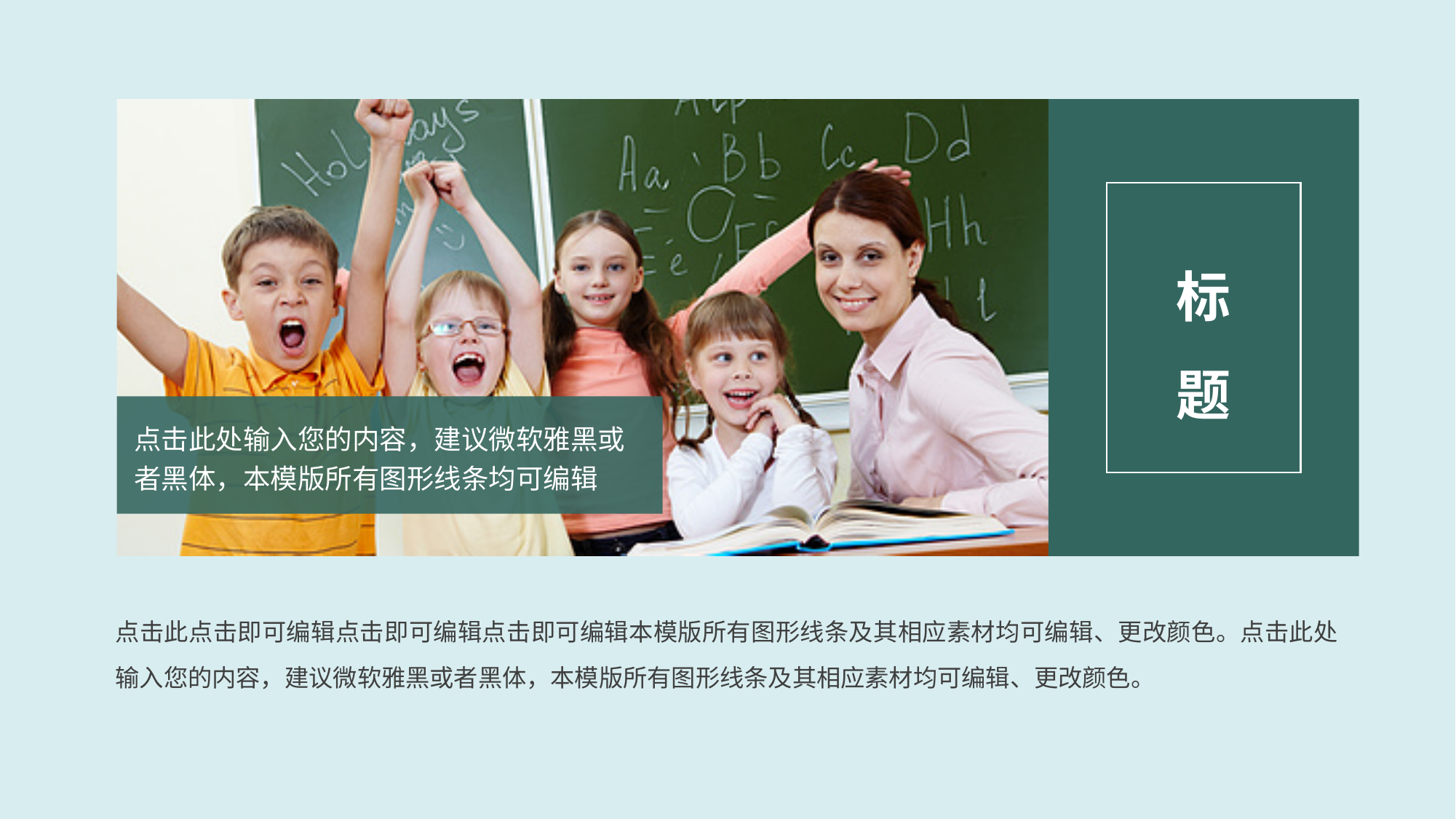

标
题
点击此处输入您的内容，建议微软雅黑或者黑体，本模版所有图形线条均可编辑
点击此点击即可编辑点击即可编辑点击即可编辑本模版所有图形线条及其相应素材均可编辑、更改颜色。点击此处输入您的内容，建议微软雅黑或者黑体，本模版所有图形线条及其相应素材均可编辑、更改颜色。